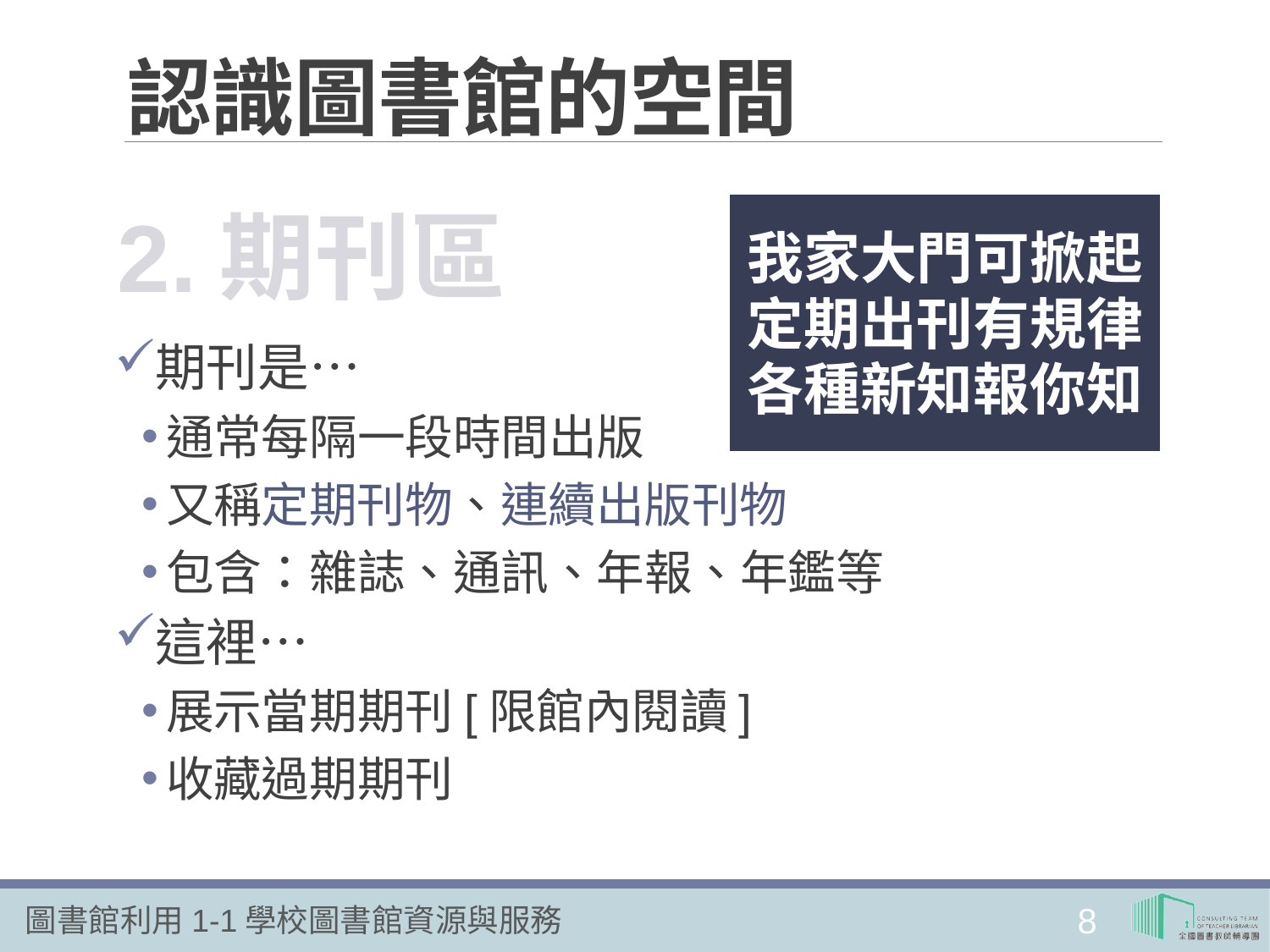

# 認識圖書館的空間
2.期刊區

我家大門可掀起
定期出刊有規律
各種新知報你知
期刊是…
通常每隔一段時間出版
又稱定期刊物、連續出版刊物
包含：雜誌、通訊、年報、年鑑等
這裡…
展示當期期刊[限館內閱讀]
收藏過期期刊